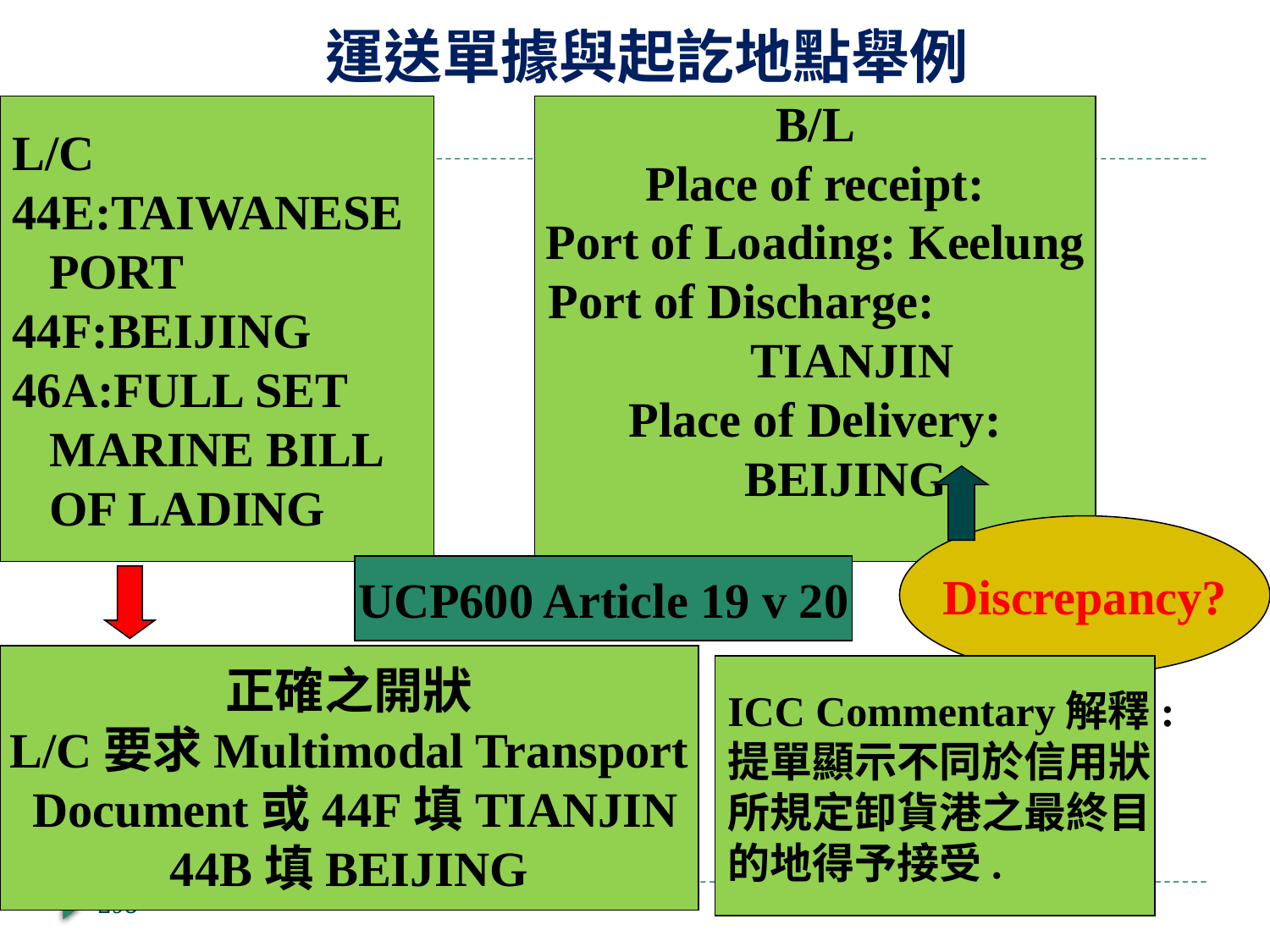

# 運送單據與起訖地點舉例
L/C
44E:TAIWANESE
   PORT
44F:BEIJING
46A:FULL SET
   MARINE BILL
   OF LADING
B/L
Place of receipt:
Port of Loading: Keelung
Port of Discharge:
      TIANJIN
Place of Delivery:
      BEIJING

Discrepancy?
UCP600 Article 19 v 20

正確之開狀
L/C要求Multimodal Transport
 Document或44F填TIANJIN
44B填BEIJING
ICC Commentary解釋:
提單顯示不同於信用狀
所規定卸貨港之最終目
的地得予接受.
295